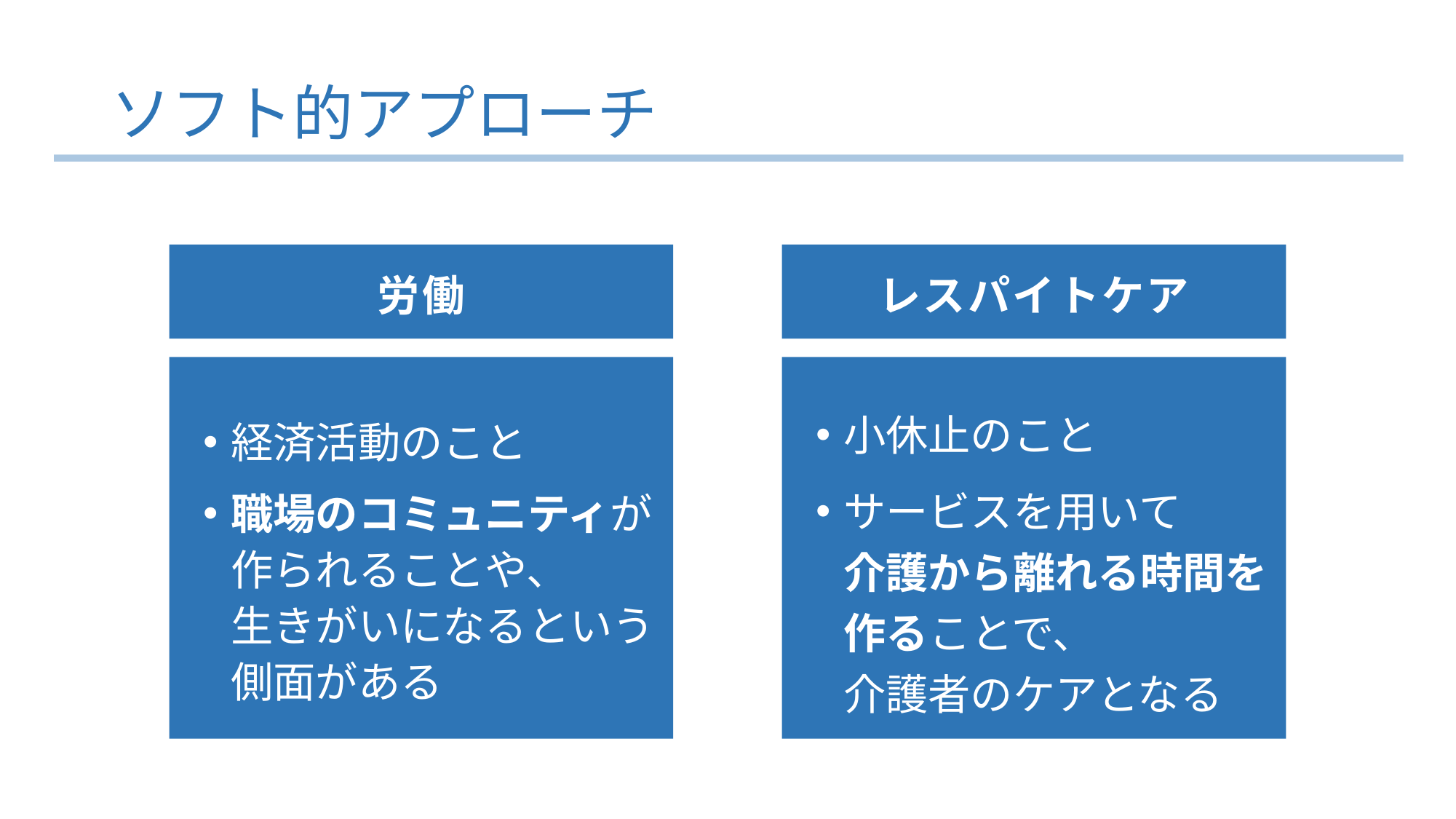

# ソフト的アプローチ
労働
レスパイトケア
経済活動のこと
職場のコミュニティが作られることや、
生きがいになるという側面がある
小休止のこと
サービスを用いて
介護から離れる時間を作ることで、
介護者のケアとなる